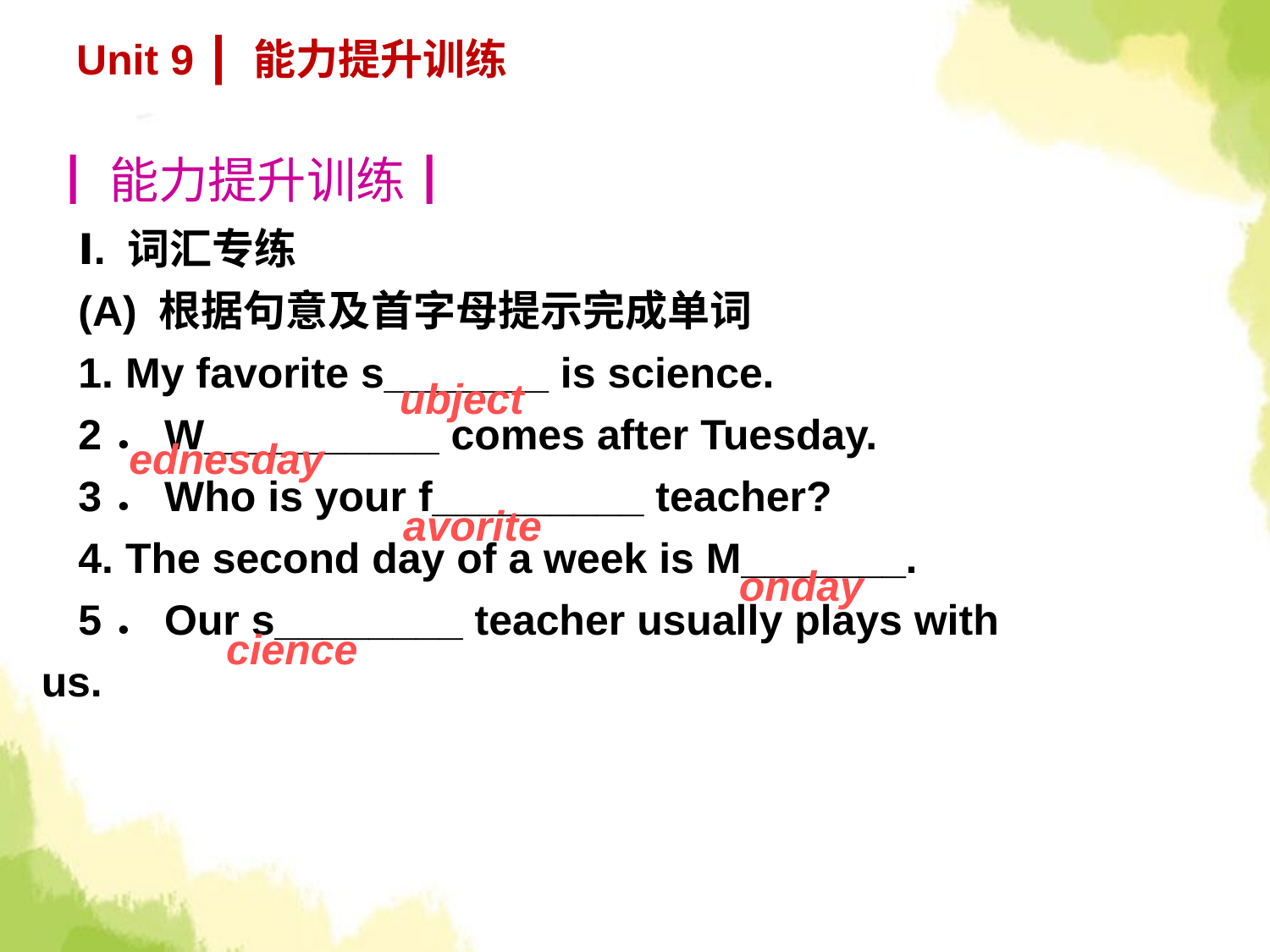

Unit 9 ┃ 能力提升训练
┃能力提升训练┃
Ⅰ. 词汇专练
(A) 根据句意及首字母提示完成单词
1. My favorite s_______ is science.
2．W__________ comes after Tuesday.
3．Who is your f_________ teacher?
4. The second day of a week is M_______.
5．Our s________ teacher usually plays with us.
ubject
ednesday
avorite
onday
cience